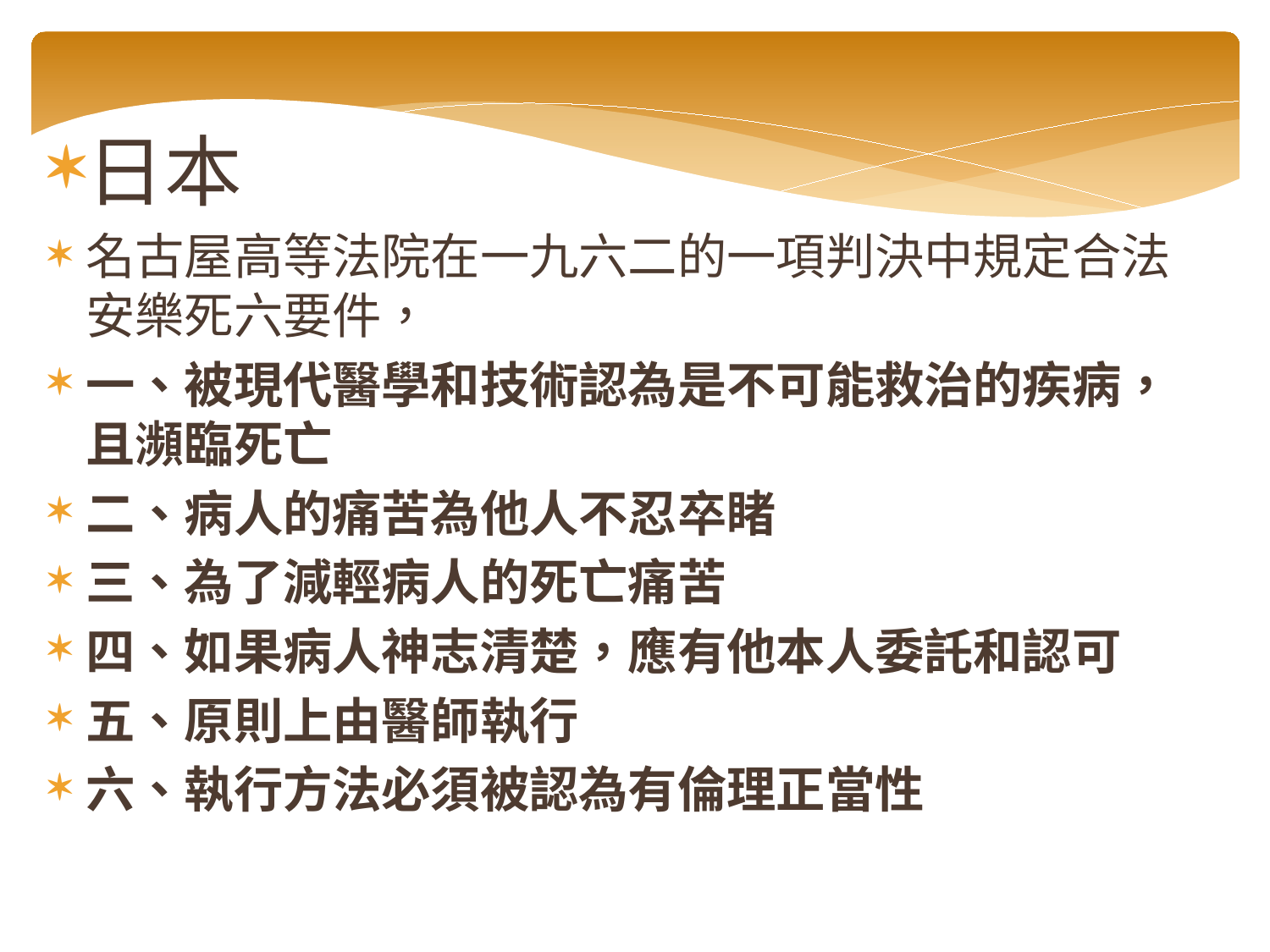

日本
名古屋高等法院在一九六二的一項判決中規定合法安樂死六要件，
一、被現代醫學和技術認為是不可能救治的疾病，且瀕臨死亡
二、病人的痛苦為他人不忍卒睹
三、為了減輕病人的死亡痛苦
四、如果病人神志清楚，應有他本人委託和認可
五、原則上由醫師執行
六、執行方法必須被認為有倫理正當性